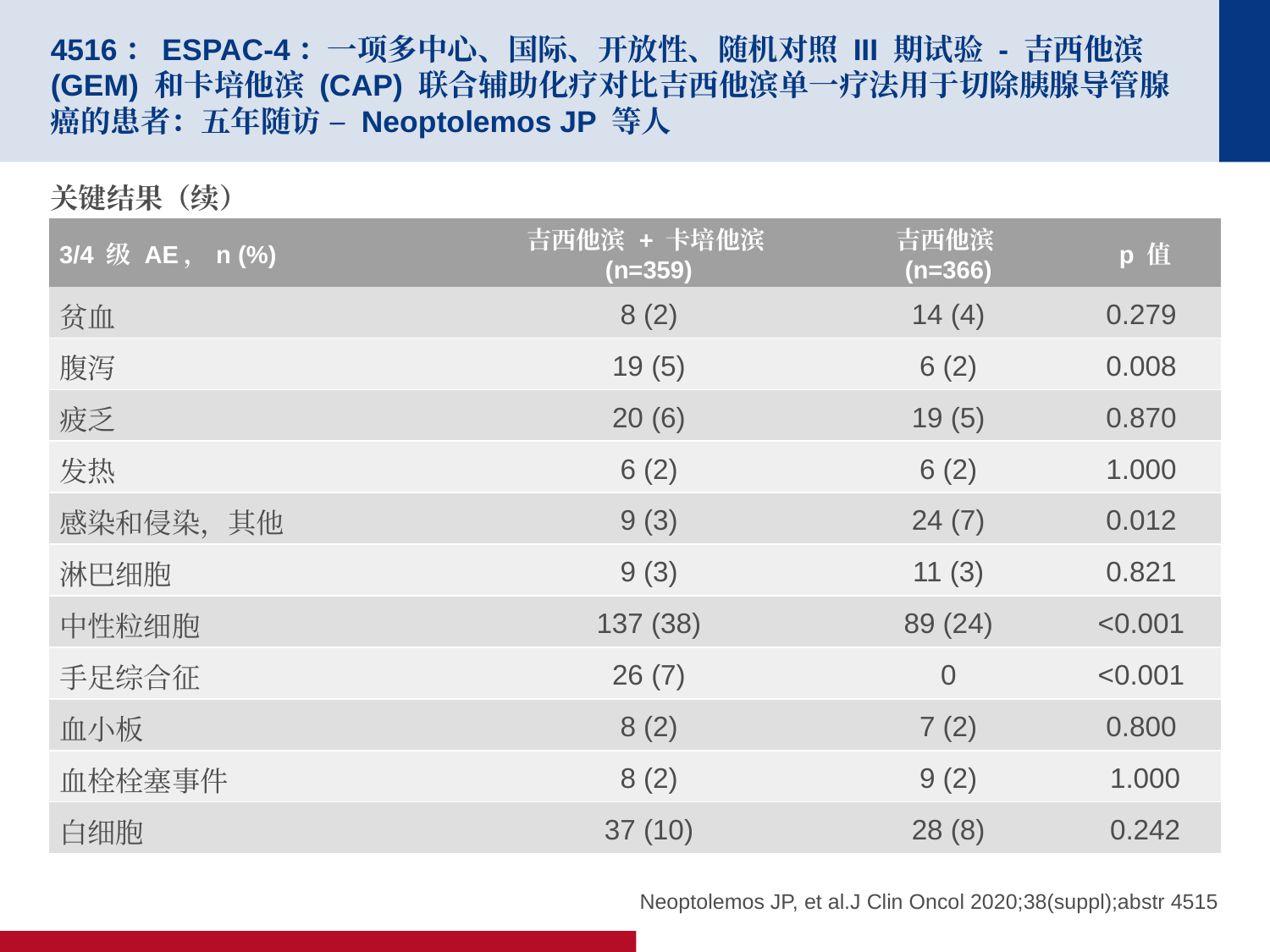

# 4516：ESPAC-4：一项多中心、国际、开放性、随机对照 III 期试验 - 吉西他滨 (GEM) 和卡培他滨 (CAP) 联合辅助化疗对比吉西他滨单一疗法用于切除胰腺导管腺癌的患者：五年随访 – Neoptolemos JP 等人
关键结果（续）
结论
在胰腺导管腺癌患者中，相比吉西他滨单药，吉西他滨 + 卡培他滨可显著改善 OS
| 3/4 级 AE，n (%) | 吉西他滨 + 卡培他滨 (n=359) | 吉西他滨 (n=366) | p 值 |
| --- | --- | --- | --- |
| 贫血 | 8 (2) | 14 (4) | 0.279 |
| 腹泻 | 19 (5) | 6 (2) | 0.008 |
| 疲乏 | 20 (6) | 19 (5) | 0.870 |
| 发热 | 6 (2) | 6 (2) | 1.000 |
| 感染和侵染，其他 | 9 (3) | 24 (7) | 0.012 |
| 淋巴细胞 | 9 (3) | 11 (3) | 0.821 |
| 中性粒细胞 | 137 (38) | 89 (24) | <0.001 |
| 手足综合征 | 26 (7) | 0 | <0.001 |
| 血小板 | 8 (2) | 7 (2) | 0.800 |
| 血栓栓塞事件 | 8 (2) | 9 (2) | 1.000 |
| 白细胞 | 37 (10) | 28 (8) | 0.242 |
Neoptolemos JP, et al.J Clin Oncol 2020;38(suppl);abstr 4515